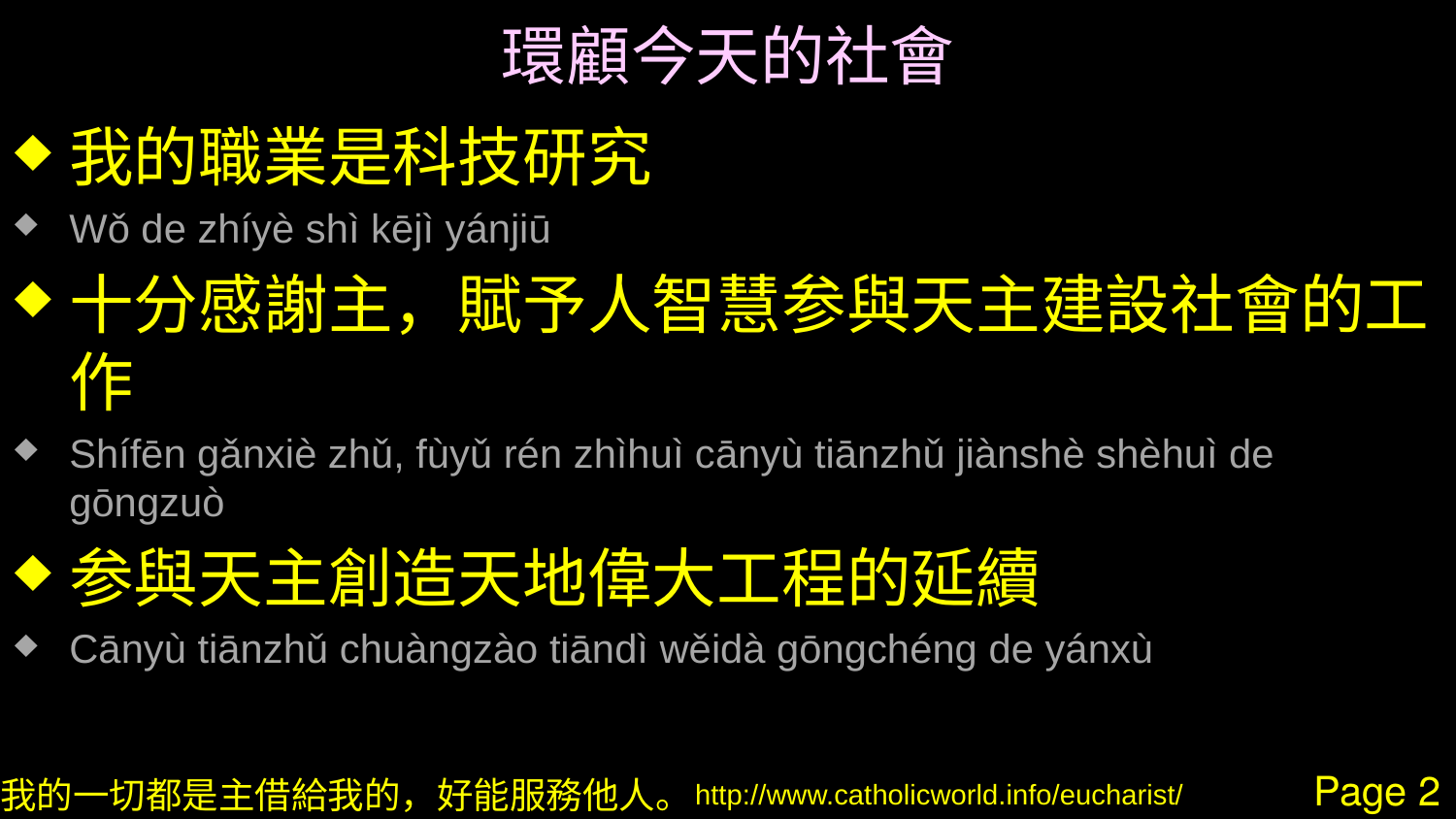

# 環顧今天的社會
我的職業是科技研究
Wǒ de zhíyè shì kējì yánjiū
十分感謝主，賦予人智慧参與天主建設社會的工作
Shífēn gǎnxiè zhǔ, fùyǔ rén zhìhuì cānyù tiānzhǔ jiànshè shèhuì de gōngzuò
参與天主創造天地偉大工程的延續
Cānyù tiānzhǔ chuàngzào tiāndì wěidà gōngchéng de yánxù